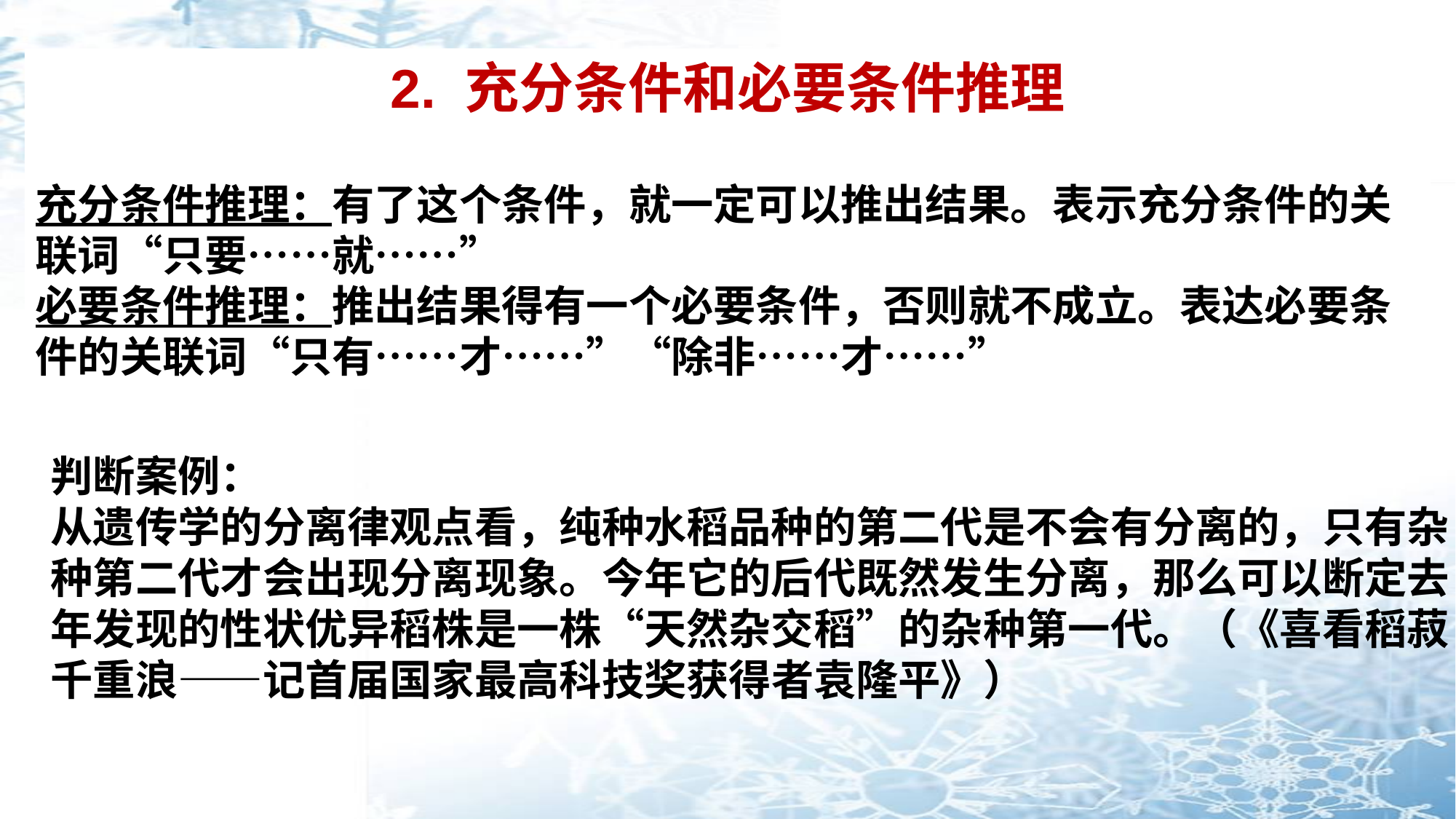

2. 充分条件和必要条件推理

充分条件推理：有了这个条件，就一定可以推出结果。表示充分条件的关联词“只要……就……”
必要条件推理：推出结果得有一个必要条件，否则就不成立。表达必要条件的关联词“只有……才……”“除非……才……”
判断案例：
从遗传学的分离律观点看，纯种水稻品种的第二代是不会有分离的，只有杂种第二代才会出现分离现象。今年它的后代既然发生分离，那么可以断定去年发现的性状优异稻株是一株“天然杂交稻”的杂种第一代。（《喜看稻菽千重浪——记首届国家最高科技奖获得者袁隆平》）